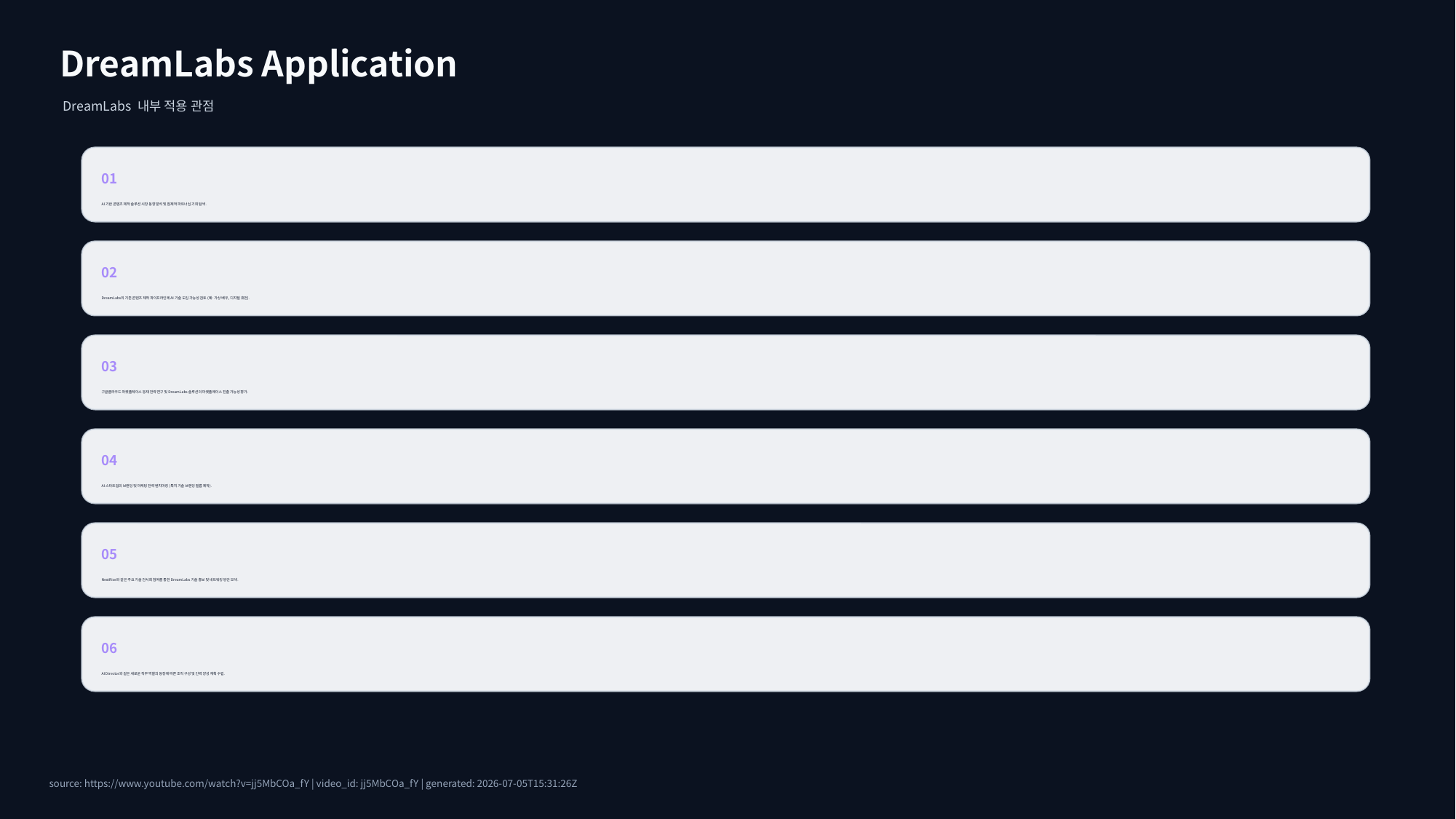

DreamLabs Application
DreamLabs 내부 적용 관점

01
AI 기반 콘텐츠 제작 솔루션 시장 동향 분석 및 잠재적 파트너십 기회 탐색.

02
DreamLabs의 기존 콘텐츠 제작 파이프라인에 AI 기술 도입 가능성 검토 (예: 가상 배우, 디지털 휴먼).

03
구글클라우드 마켓플레이스 등재 전략 연구 및 DreamLabs 솔루션의 마켓플레이스 진출 가능성 평가.

04
AI 스타트업의 브랜딩 및 마케팅 전략 벤치마킹 (특히 기술 브랜딩 필름 제작).

05
NextRise와 같은 주요 기술 전시회 참여를 통한 DreamLabs 기술 홍보 및 네트워킹 방안 모색.

06
AI Director와 같은 새로운 직무 역할의 등장에 따른 조직 구성 및 인력 양성 계획 수립.
source: https://www.youtube.com/watch?v=jj5MbCOa_fY | video_id: jj5MbCOa_fY | generated: 2026-07-05T15:31:26Z